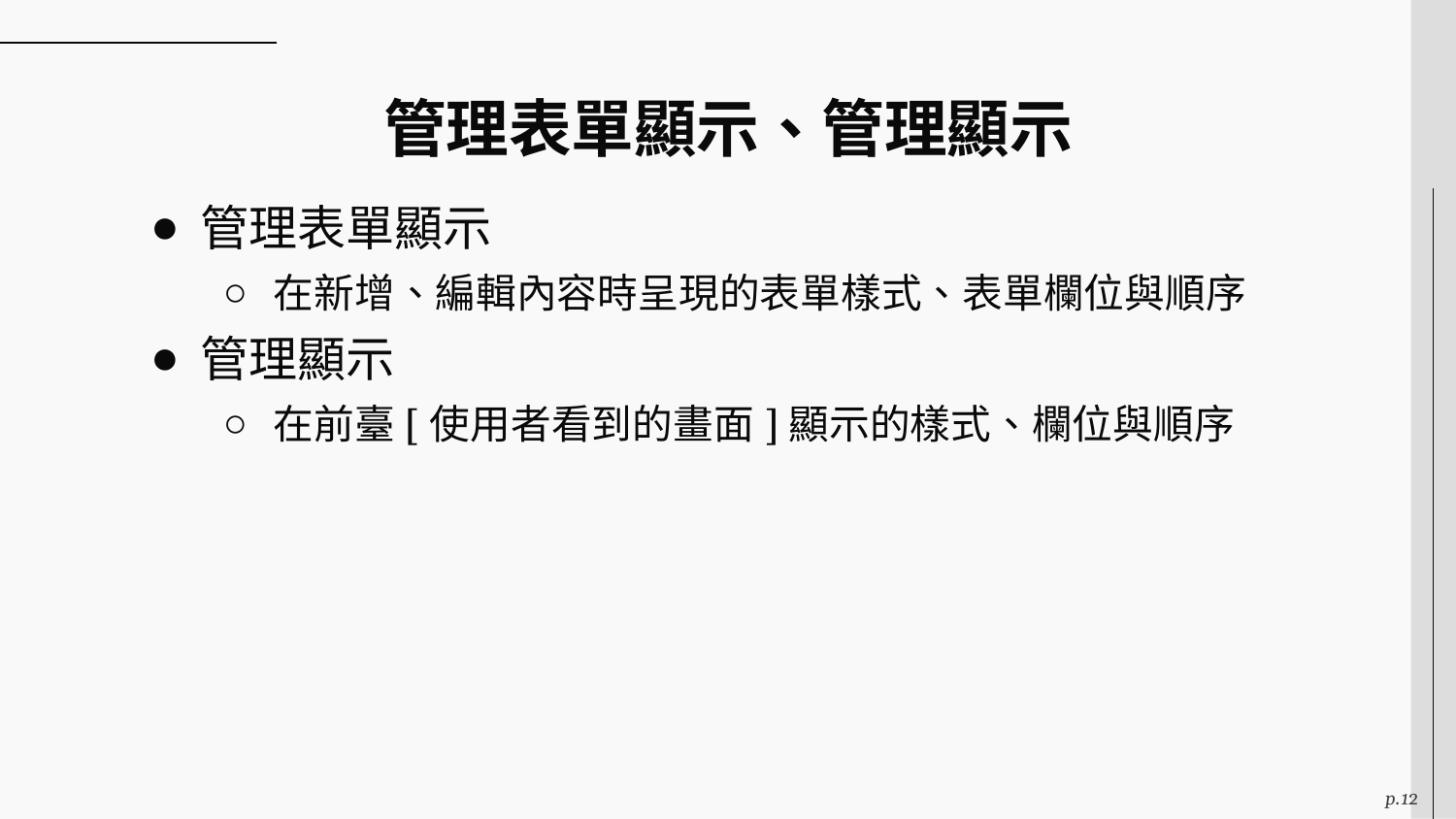

# 管理表單顯示、管理顯示
管理表單顯示
在新增、編輯內容時呈現的表單樣式、表單欄位與順序
管理顯示
在前臺[使用者看到的畫面]顯示的樣式、欄位與順序
p.12